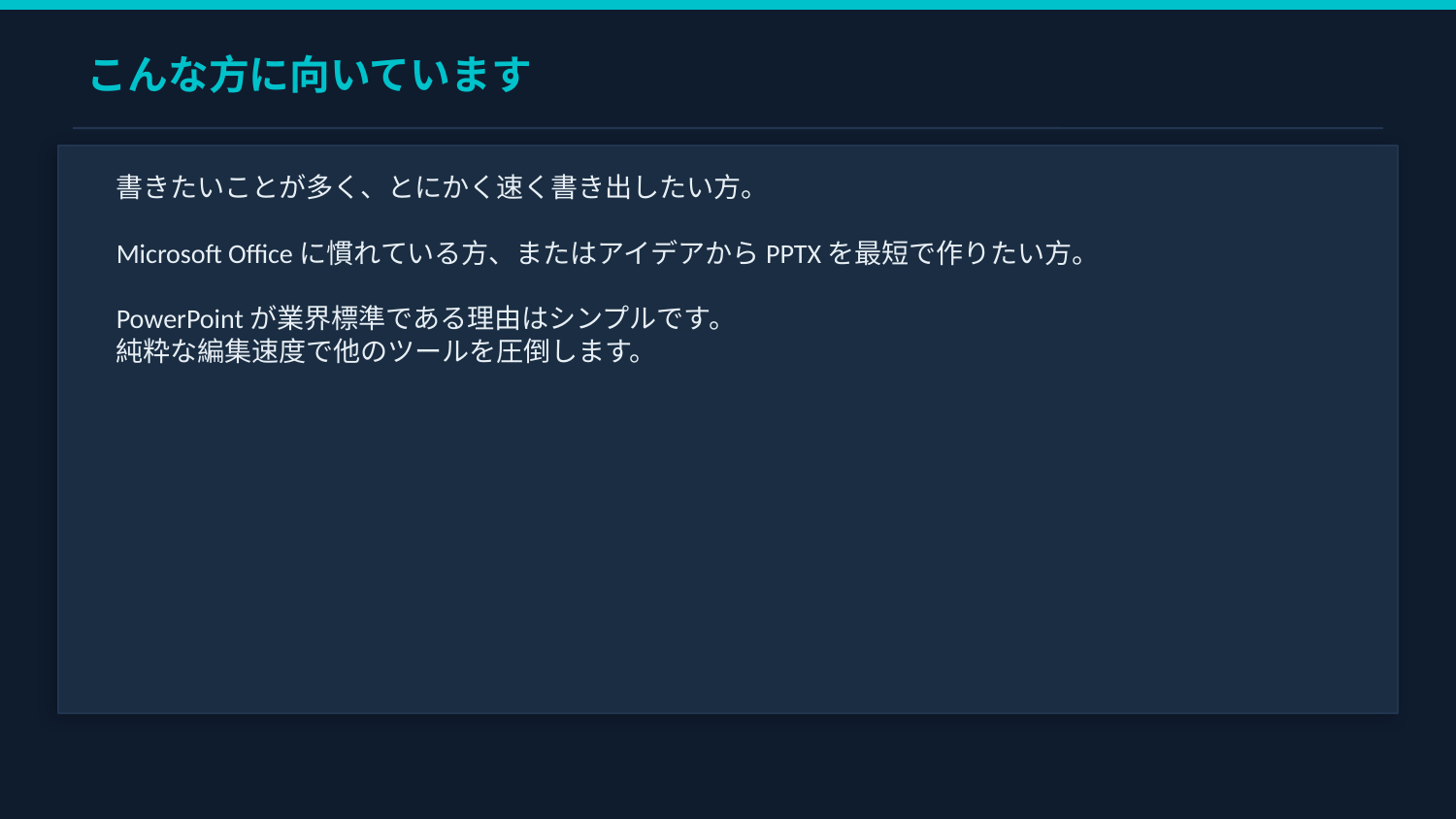

こんな方に向いています

書きたいことが多く、とにかく速く書き出したい方。

Microsoft Officeに慣れている方、またはアイデアからPPTXを最短で作りたい方。

PowerPointが業界標準である理由はシンプルです。
純粋な編集速度で他のツールを圧倒します。